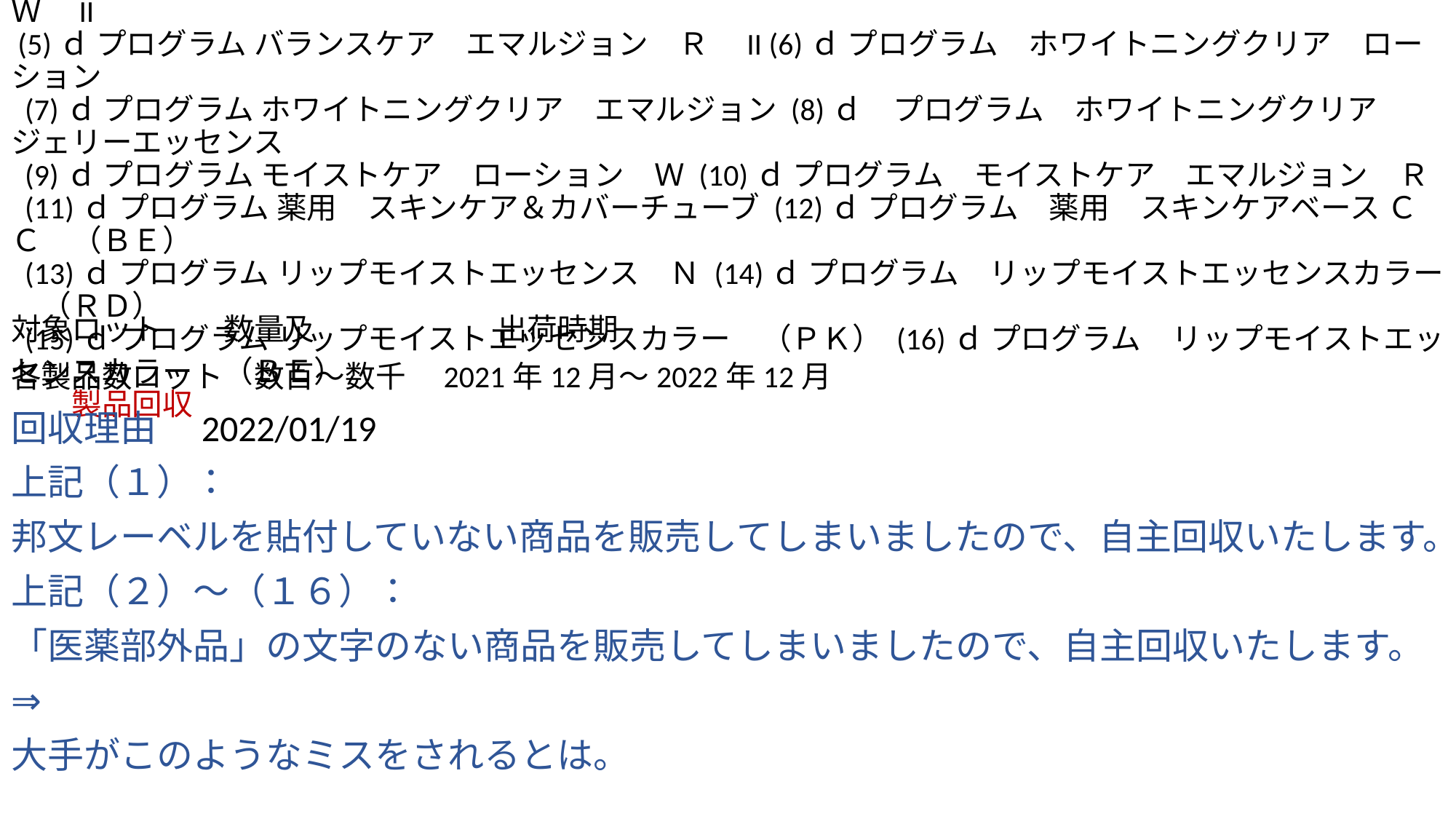

# 販売名： ((1)ＨＡＫＵ　メラノフォーカスＣＲ　ｃｈ (2)エリクシール　ホワイト　クリアローション　Ｔ　III (3)ｄ プログラム バイタルアクト　ローション　Ｗ　I (4)ｄ プログラム　バイタルアクト　ローション　Ｗ　II (5)ｄ プログラム バランスケア　エマルジョン　Ｒ　II (6)ｄ プログラム　ホワイトニングクリア　ローション (7)ｄ プログラム ホワイトニングクリア　エマルジョン (8)ｄ　プログラム　ホワイトニングクリア　ジェリーエッセンス (9)ｄ プログラム モイストケア　ローション　Ｗ (10)ｄ プログラム　モイストケア　エマルジョン　Ｒ (11)ｄ プログラム 薬用　スキンケア＆カバーチューブ (12)ｄ プログラム　薬用　スキンケアベース ＣＣ　（ＢＥ） (13)ｄ プログラム リップモイストエッセンス　Ｎ (14)ｄ プログラム　リップモイストエッセンスカラー　（ＲＤ） (15)ｄ プログラム リップモイストエッセンスカラー　（ＰＫ） (16)ｄ プログラム　リップモイストエッセンスカラー　（ＢＥ）　　 　　製品回収
対象ロット　　数量及　　　　　　出荷時期
各製品数ロット　数百～数千　2021年12月～2022年12月
回収理由　2022/01/19
上記（１）：
邦文レーベルを貼付していない商品を販売してしまいましたので、自主回収いたします。
上記（２）～（１６）：
「医薬部外品」の文字のない商品を販売してしまいましたので、自主回収いたします。
⇒
大手がこのようなミスをされるとは。